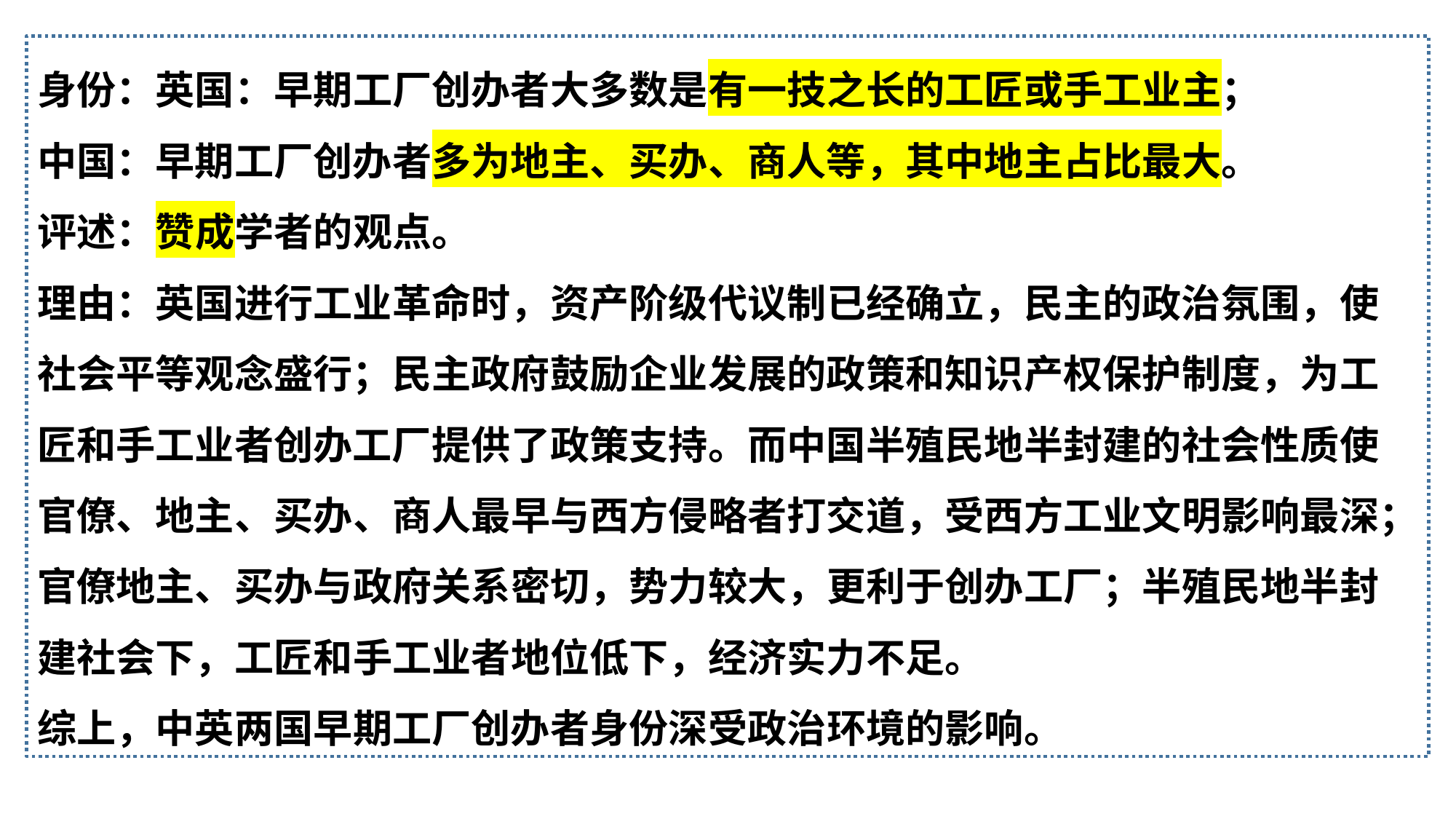

身份：英国：早期工厂创办者大多数是有一技之长的工匠或手工业主；
中国：早期工厂创办者多为地主、买办、商人等，其中地主占比最大。
评述：赞成学者的观点。
理由：英国进行工业革命时，资产阶级代议制已经确立，民主的政治氛围，使社会平等观念盛行；民主政府鼓励企业发展的政策和知识产权保护制度，为工匠和手工业者创办工厂提供了政策支持。而中国半殖民地半封建的社会性质使官僚、地主、买办、商人最早与西方侵略者打交道，受西方工业文明影响最深；官僚地主、买办与政府关系密切，势力较大，更利于创办工厂；半殖民地半封建社会下，工匠和手工业者地位低下，经济实力不足。
综上，中英两国早期工厂创办者身份深受政治环境的影响。